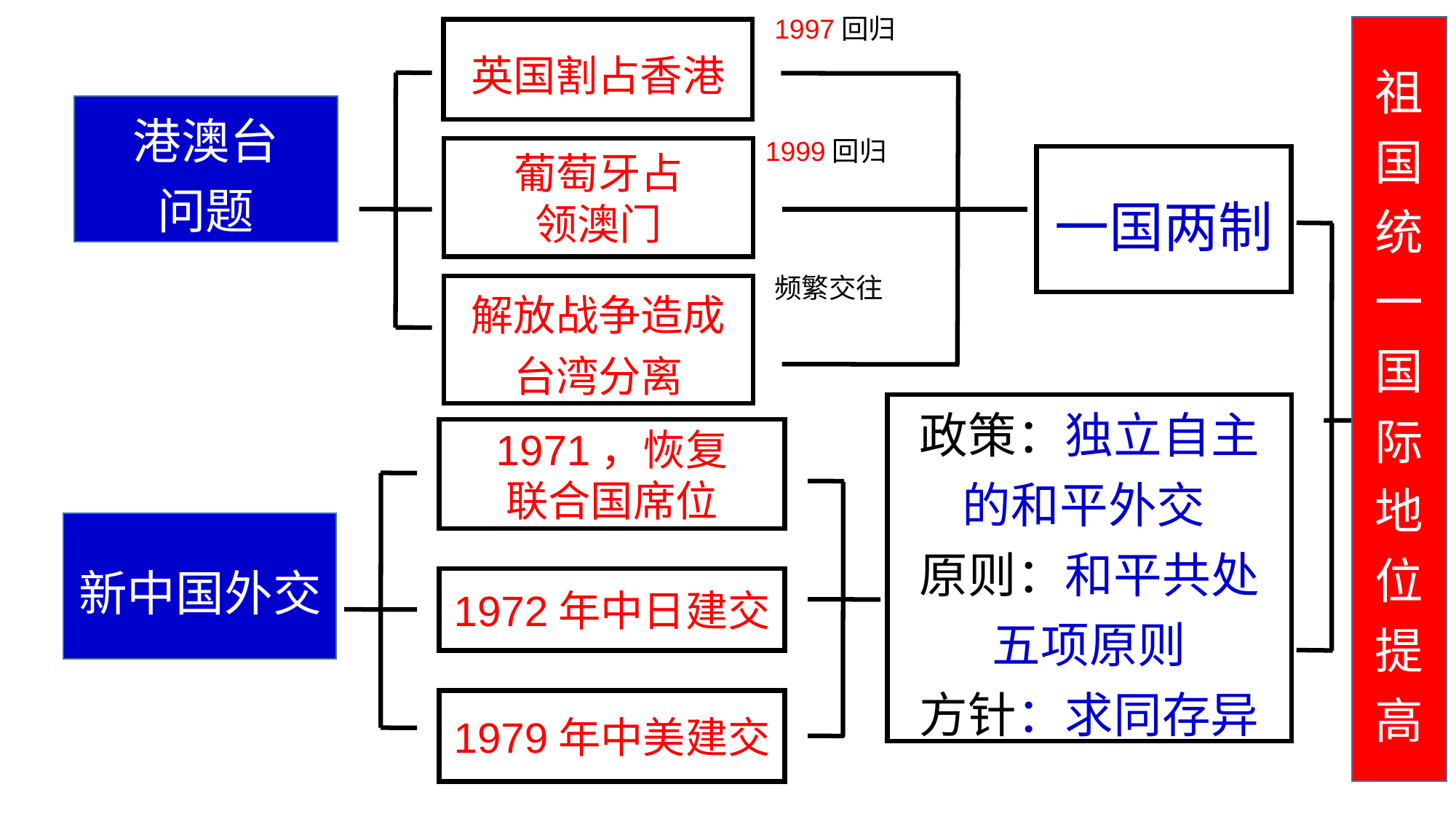

1997回归
1999回归
频繁交往

祖国统一
国际地位提高
英国割占香港
港澳台
问题
葡萄牙占
领澳门
一国两制
解放战争造成台湾分离
政策：独立自主的和平外交
原则：和平共处五项原则
方针：求同存异
1971，恢复
联合国席位
新中国外交
1972年中日建交
1979年中美建交